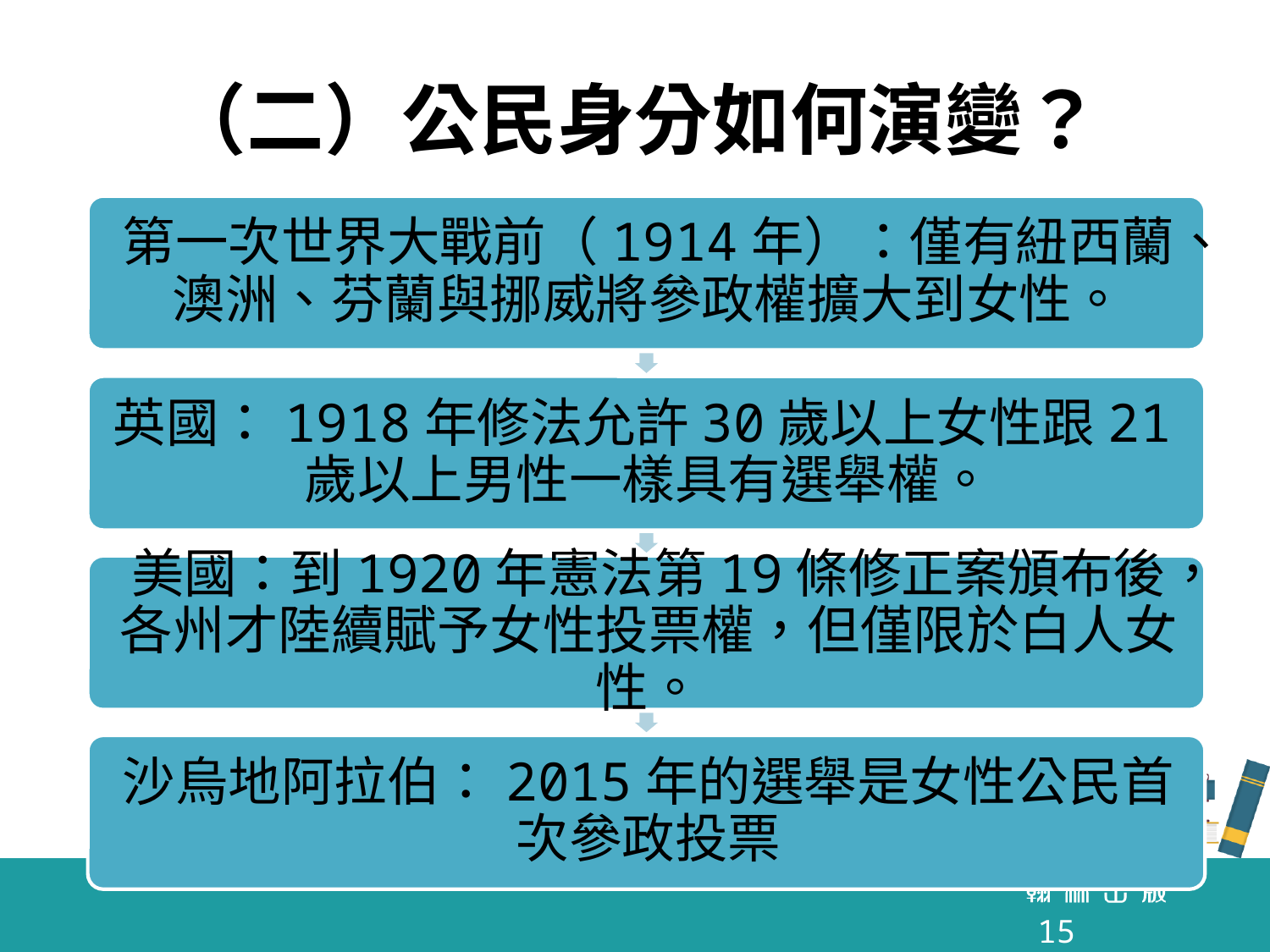

# （二）公民身分如何演變？
第一次世界大戰前（1914年）：僅有紐西蘭、澳洲、芬蘭與挪威將參政權擴大到女性。

英國：1918年修法允許30歲以上女性跟21歲以上男性一樣具有選舉權。

美國：到1920年憲法第19條修正案頒布後，各州才陸續賦予女性投票權，但僅限於白人女性。

沙烏地阿拉伯：2015年的選舉是女性公民首次參政投票
15